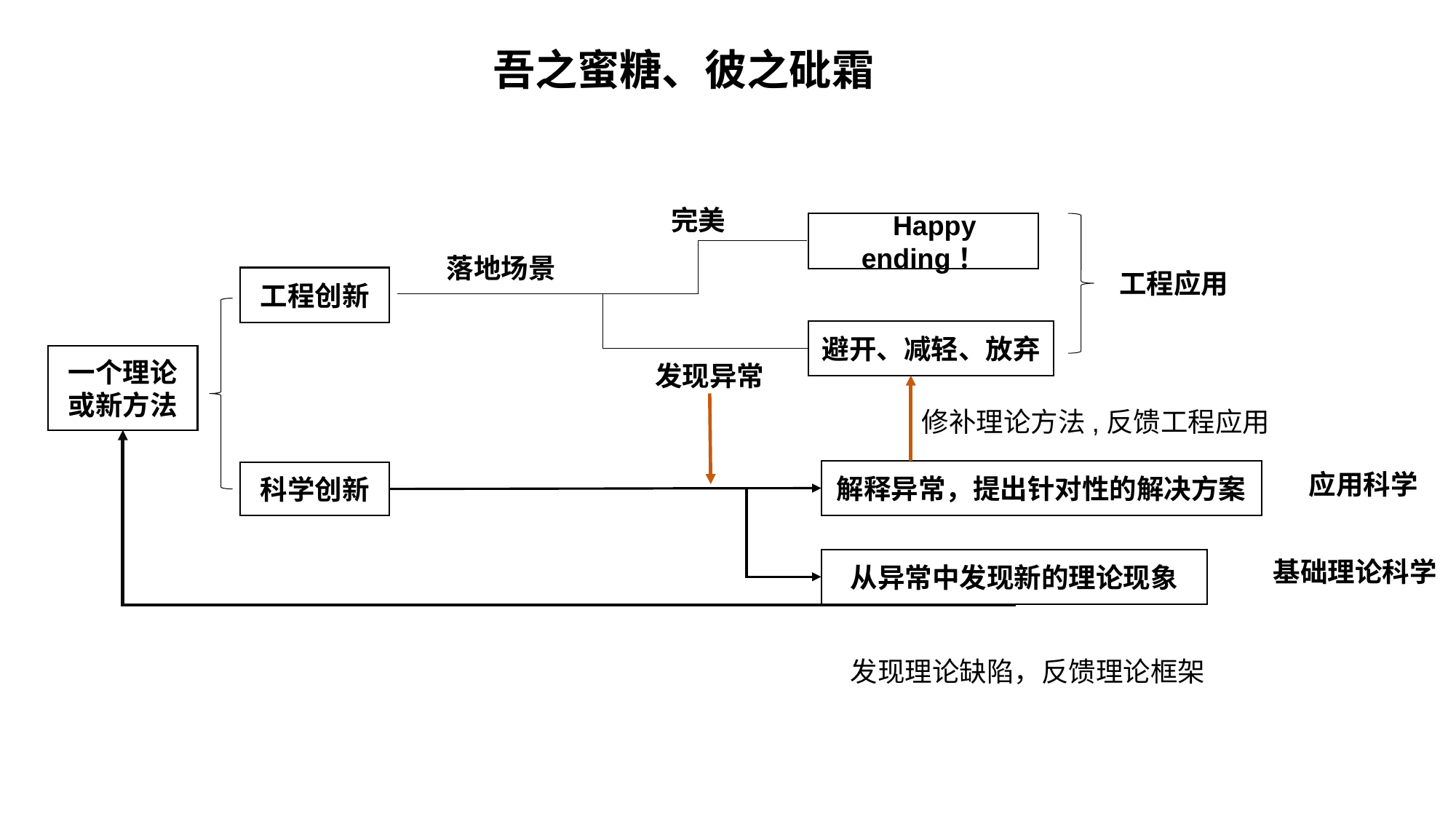

吾之蜜糖、彼之砒霜
完美
   Happy ending！

落地场景
工程应用
工程创新

避开、减轻、放弃
一个理论或新方法
发现异常
修补理论方法,反馈工程应用
解释异常，提出针对性的解决方案
应用科学
科学创新
从异常中发现新的理论现象
基础理论科学
发现理论缺陷，反馈理论框架